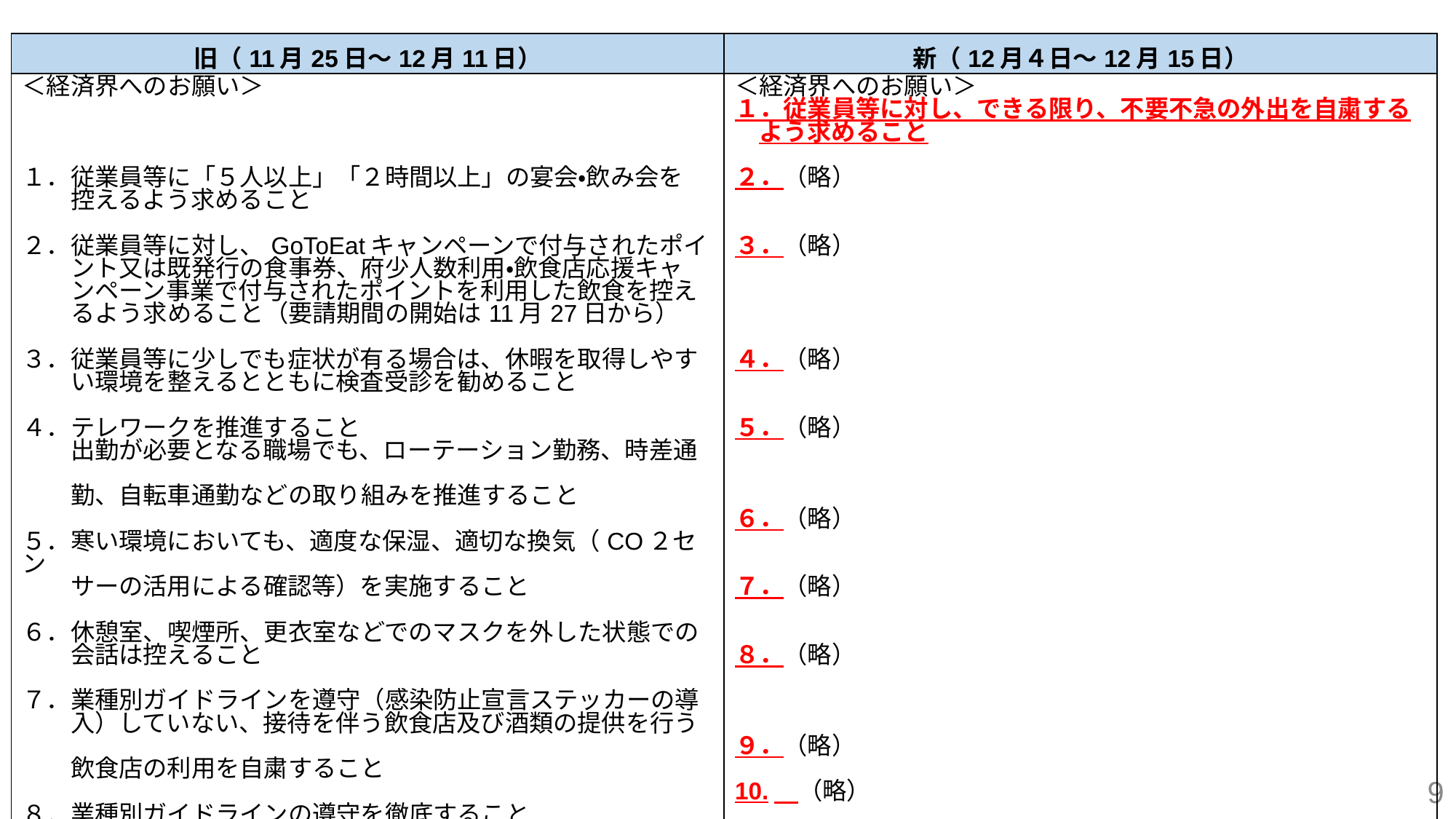

| 旧（11月25日～12月11日） | 新（12月４日～12月15日） |
| --- | --- |
| ＜経済界へのお願い＞　　　　 １．従業員等に「５人以上」「２時間以上」の宴会・飲み会を　 　　控えるよう求めること　 ２．従業員等に対し、GoToEatキャンペーンで付与されたポイ 　　ント又は既発行の食事券、府少人数利用・飲食店応援キャ 　　ンペーン事業で付与されたポイントを利用した飲食を控え 　　るよう求めること（要請期間の開始は11月27日から） ３．従業員等に少しでも症状が有る場合は、休暇を取得しやす 　　い環境を整えるとともに検査受診を勧めること ４．テレワークを推進すること 　　出勤が必要となる職場でも、ローテーション勤務、時差通　 　　勤、自転車通勤などの取り組みを推進すること ５．寒い環境においても、適度な保湿、適切な換気（CO２セン 　　サーの活用による確認等）を実施すること ６．休憩室、喫煙所、更衣室などでのマスクを外した状態での 　　会話は控えること ７．業種別ガイドラインを遵守（感染防止宣言ステッカーの導 　　入）していない、接待を伴う飲食店及び酒類の提供を行う　 　　飲食店の利用を自粛すること ８．業種別ガイドラインの遵守を徹底すること ９．従業員の年末年始における休暇を分散すること | ＜経済界へのお願い＞　 １．従業員等に対し、できる限り、不要不急の外出を自粛する 　よう求めること　　　 ２．（略） ３．（略） ４．（略） ５．（略） ６．（略） ７．（略） ８．（略） ９．（略） 10.　（略） |

9